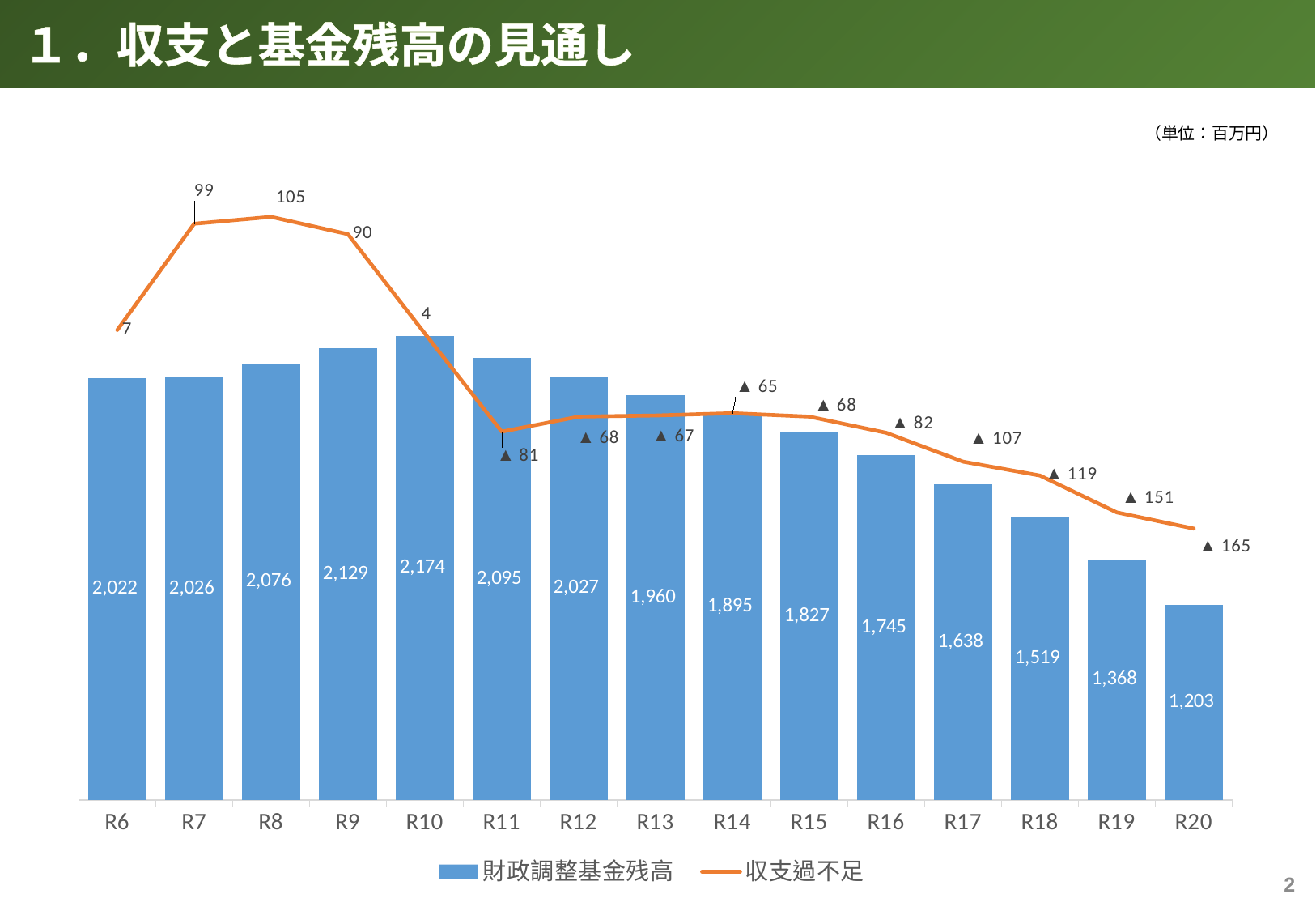

１．収支と基金残高の見通し

### Chart

| Category |  |  |
|---|---|---|
| R6 | 2022.0 | 7.0 |
| R7 | 2026.0 | 99.0 |
| R8 | 2076.0 | 105.0 |
| R9 | 2129.0 | 90.0 |
| R10 | 2174.0 | 4.0 |
| R11 | 2095.0 | -81.0 |
| R12 | 2027.0 | -68.0 |
| R13 | 1960.0 | -67.0 |
| R14 | 1895.0 | -65.0 |
| R15 | 1827.0 | -68.0 |
| R16 | 1745.0 | -82.0 |
| R17 | 1638.0 | -107.0 |
| R18 | 1519.0 | -119.0 |
| R19 | 1368.0 | -151.0 |
| R20 | 1203.0 | -165.0 |
（単位：百万円）
2